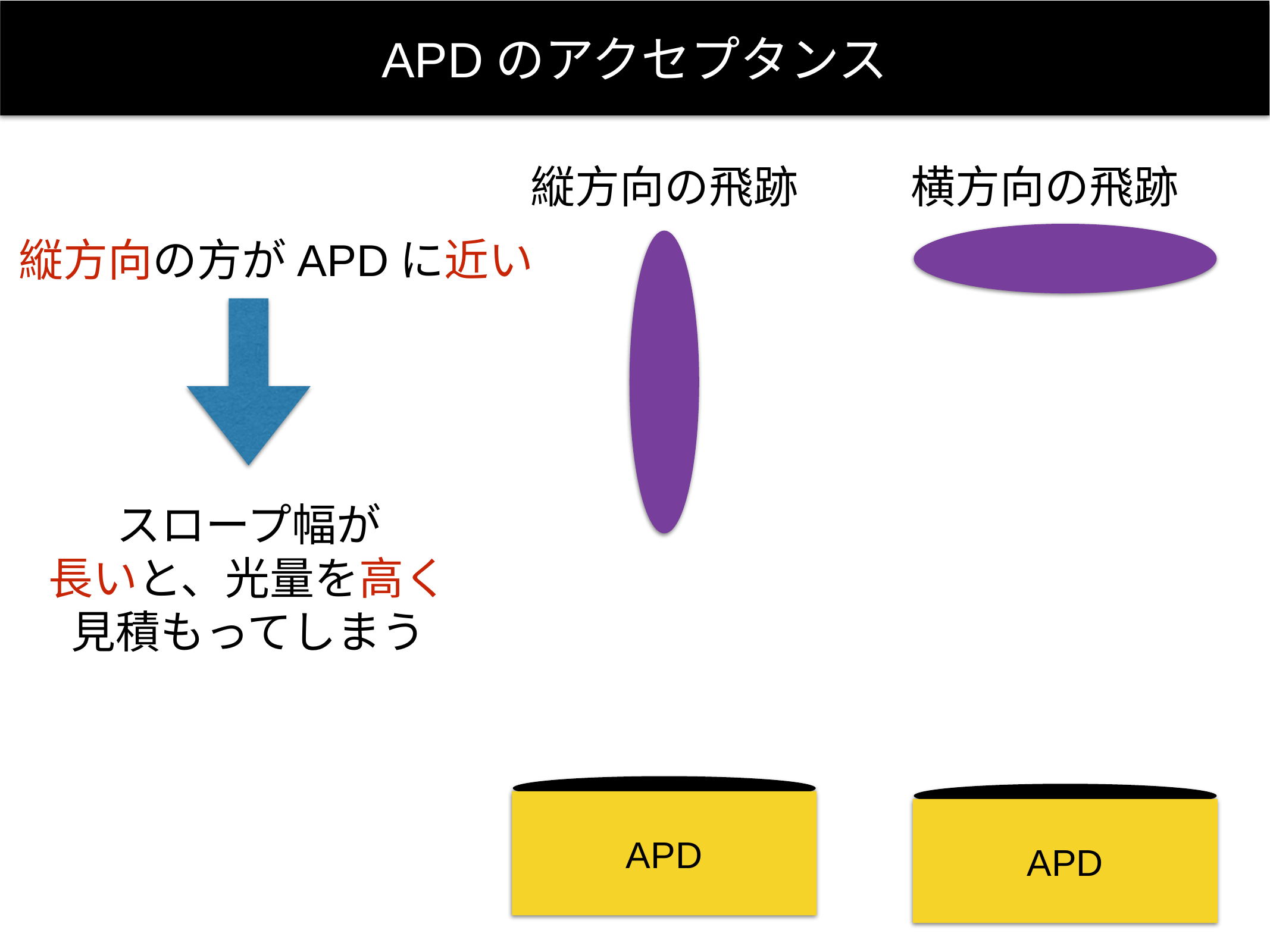

# APDのアクセプタンス
縦方向の飛跡
横方向の飛跡

縦方向の方がAPDに近い

散乱
スロープ幅が
長いと、光量を高く
見積もってしまう

APD
APD